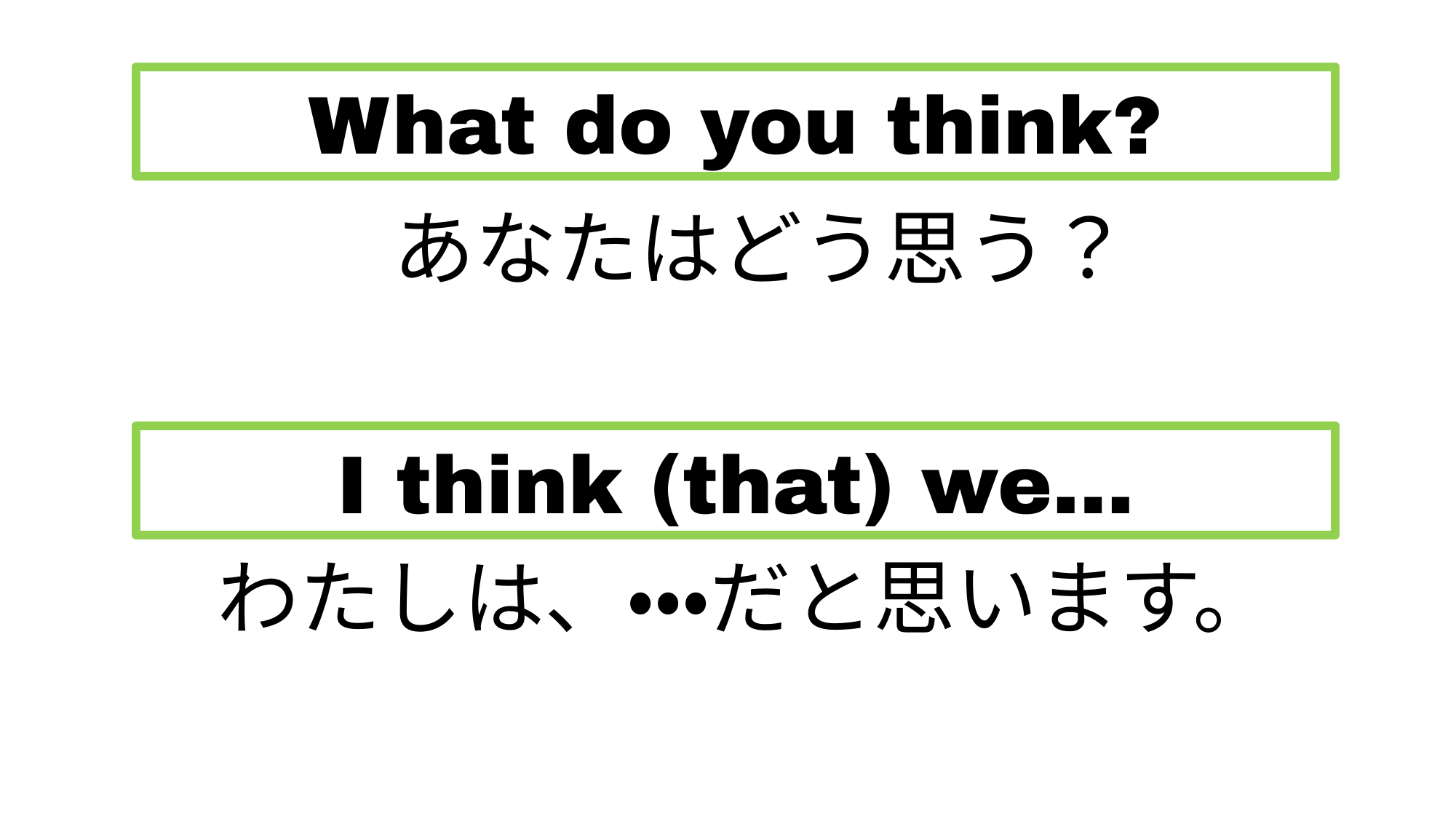

What do you think?
あなたはどう思う？
I think (that) we…
わたしは、・・・だと思います。